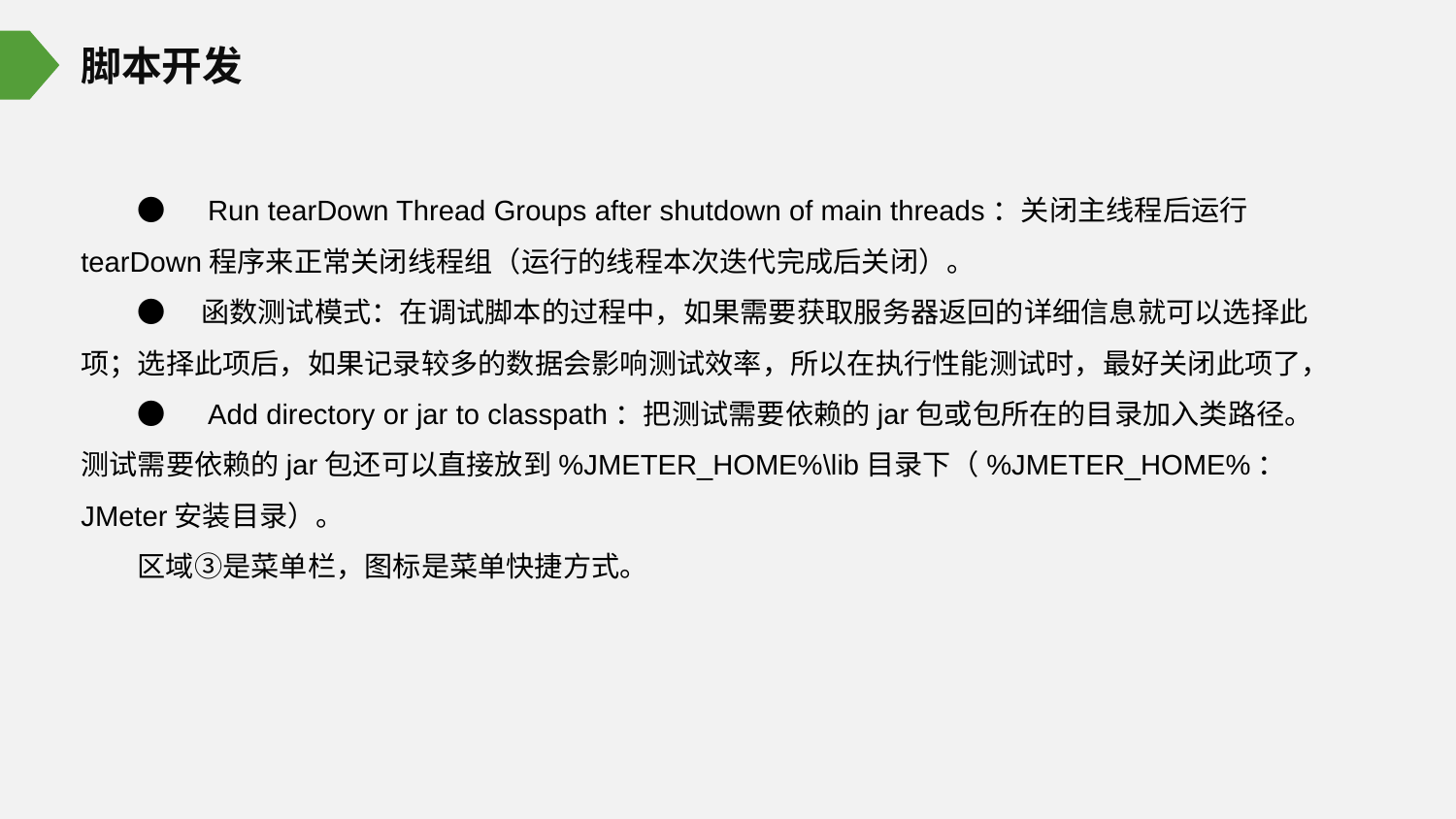

脚本开发
●　Run tearDown Thread Groups after shutdown of main threads：关闭主线程后运行tearDown程序来正常关闭线程组（运行的线程本次迭代完成后关闭）。
●　函数测试模式：在调试脚本的过程中，如果需要获取服务器返回的详细信息就可以选择此项；选择此项后，如果记录较多的数据会影响测试效率，所以在执行性能测试时，最好关闭此项了，
●　Add directory or jar to classpath：把测试需要依赖的jar包或包所在的目录加入类路径。测试需要依赖的jar包还可以直接放到%JMETER_HOME%\lib目录下（%JMETER_HOME%：JMeter安装目录）。
区域③是菜单栏，图标是菜单快捷方式。